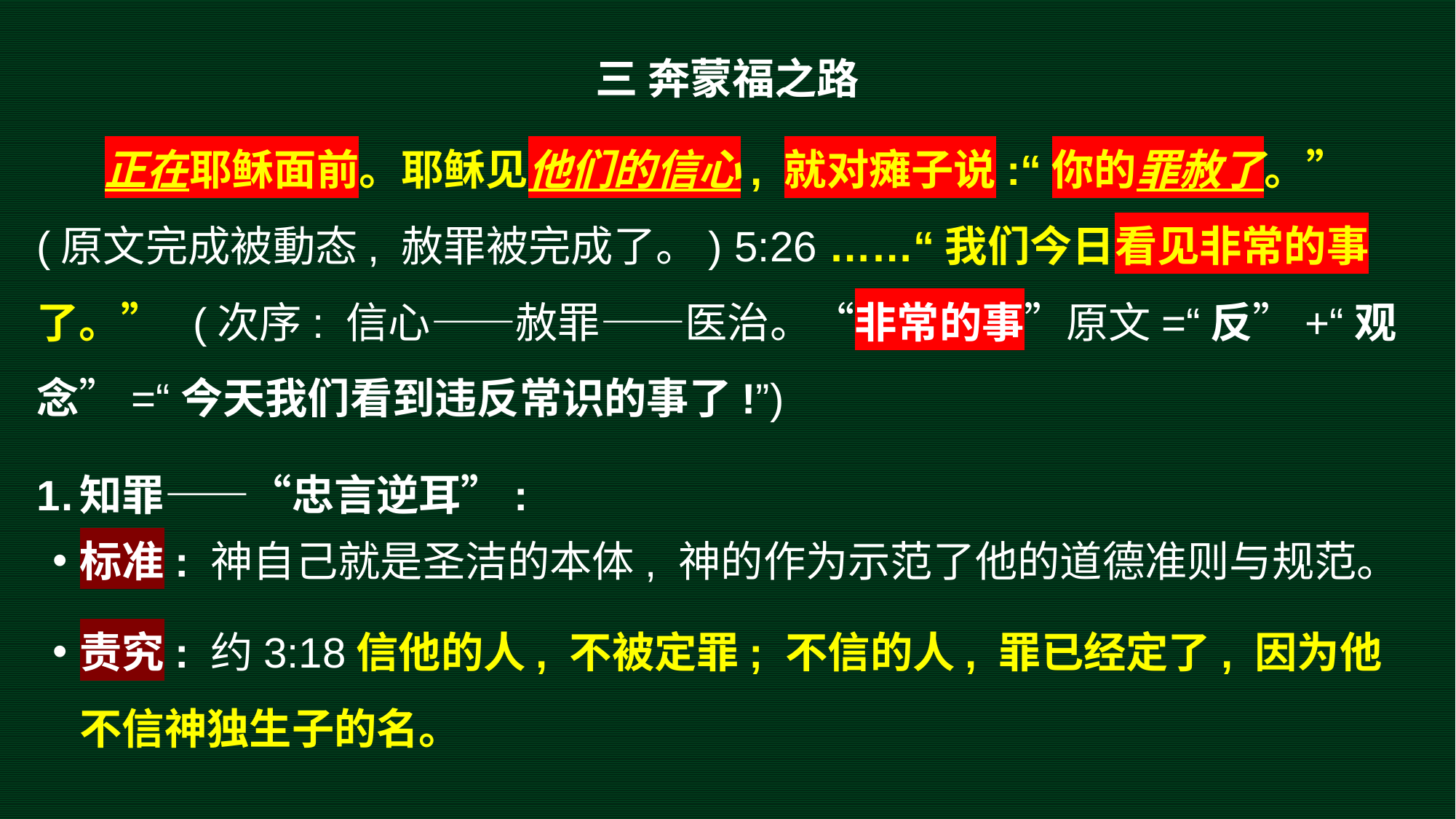

三 奔蒙福之路
      正在耶稣面前。耶稣见他们的信心, 就对瘫子说:“你的罪赦了。” (原文完成被動态, 赦罪被完成了。) 5:26 ……“我们今日看见非常的事了。”  (次序: 信心——赦罪——医治。“非常的事”原文=“反”+“观念”=“今天我们看到违反常识的事了!”)
知罪——“忠言逆耳”:
标准: 神自己就是圣洁的本体, 神的作为示范了他的道德准则与规范。
责究: 约3:18信他的人, 不被定罪; 不信的人, 罪已经定了, 因为他不信神独生子的名。